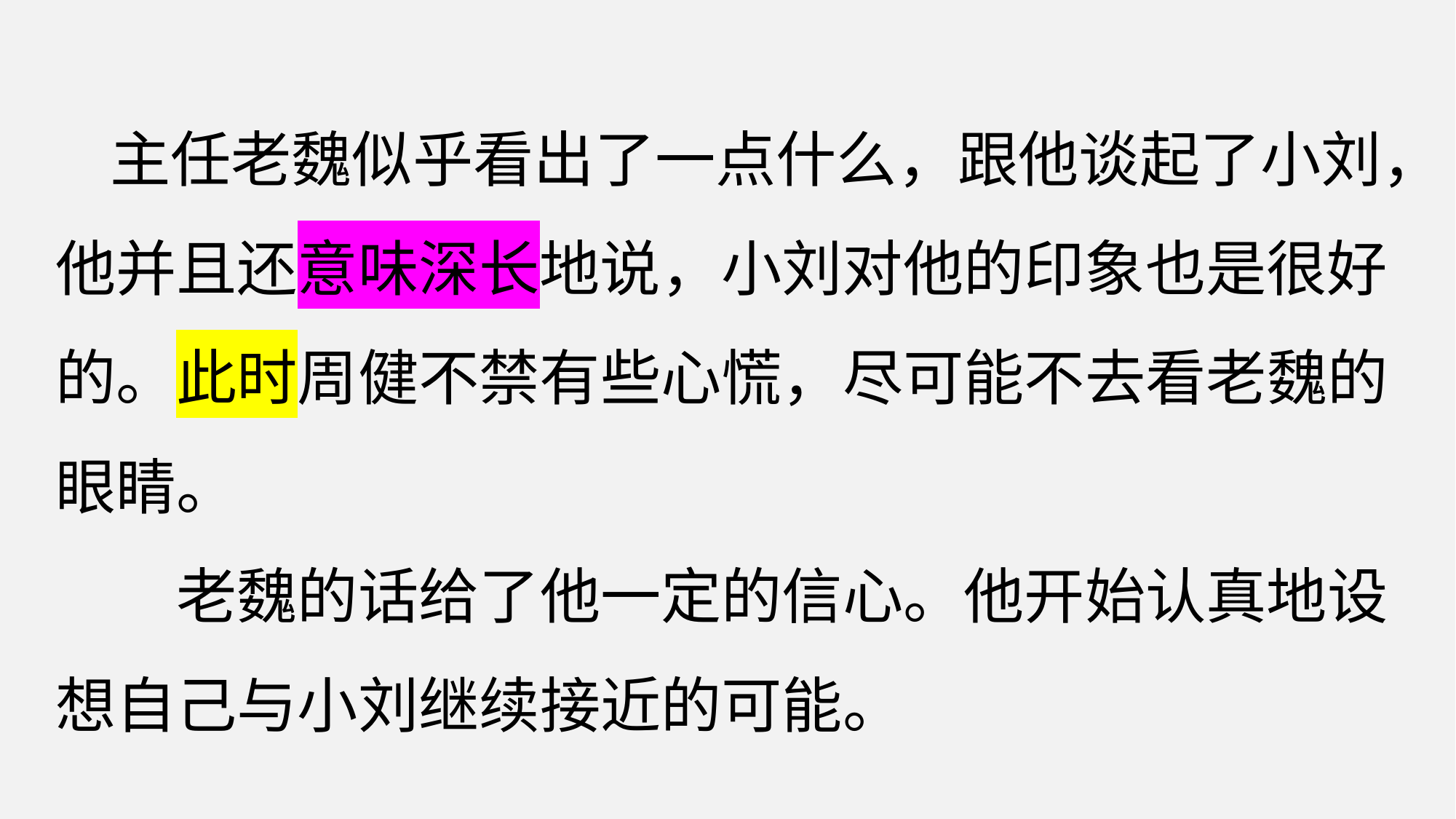

主任老魏似乎看出了一点什么，跟他谈起了小刘，他并且还意味深长地说，小刘对他的印象也是很好的。此时周健不禁有些心慌，尽可能不去看老魏的眼睛。
　　老魏的话给了他一定的信心。他开始认真地设想自己与小刘继续接近的可能。